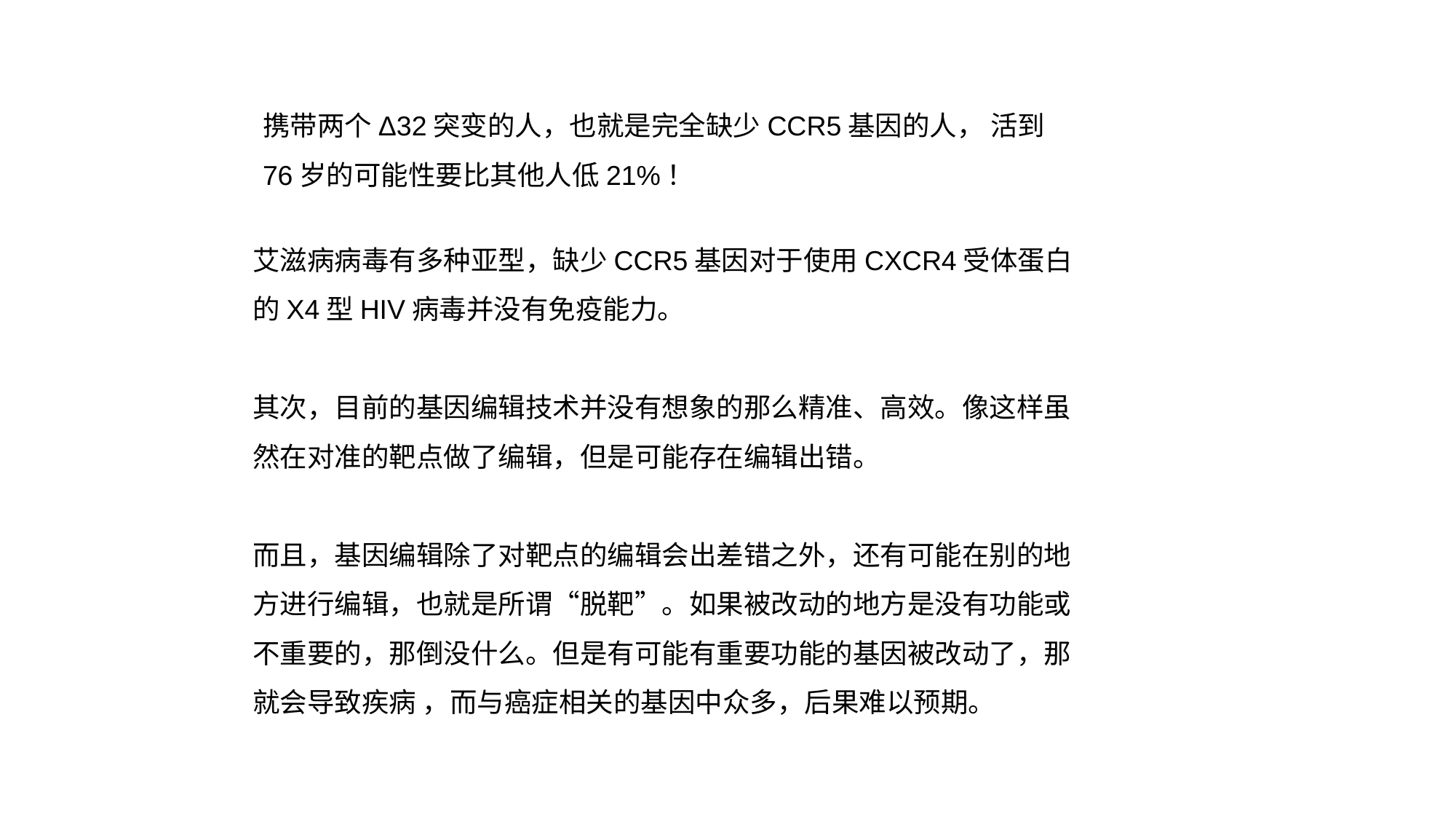

携带两个Δ32突变的人，也就是完全缺少CCR5基因的人， 活到76岁的可能性要比其他人低21%！
艾滋病病毒有多种亚型，缺少CCR5基因对于使用CXCR4受体蛋白的X4型HIV病毒并没有免疫能力。

其次，目前的基因编辑技术并没有想象的那么精准、高效。像这样虽然在对准的靶点做了编辑，但是可能存在编辑出错。

而且，基因编辑除了对靶点的编辑会出差错之外，还有可能在别的地方进行编辑，也就是所谓“脱靶”。如果被改动的地方是没有功能或不重要的，那倒没什么。但是有可能有重要功能的基因被改动了，那就会导致疾病 ，而与癌症相关的基因中众多，后果难以预期。